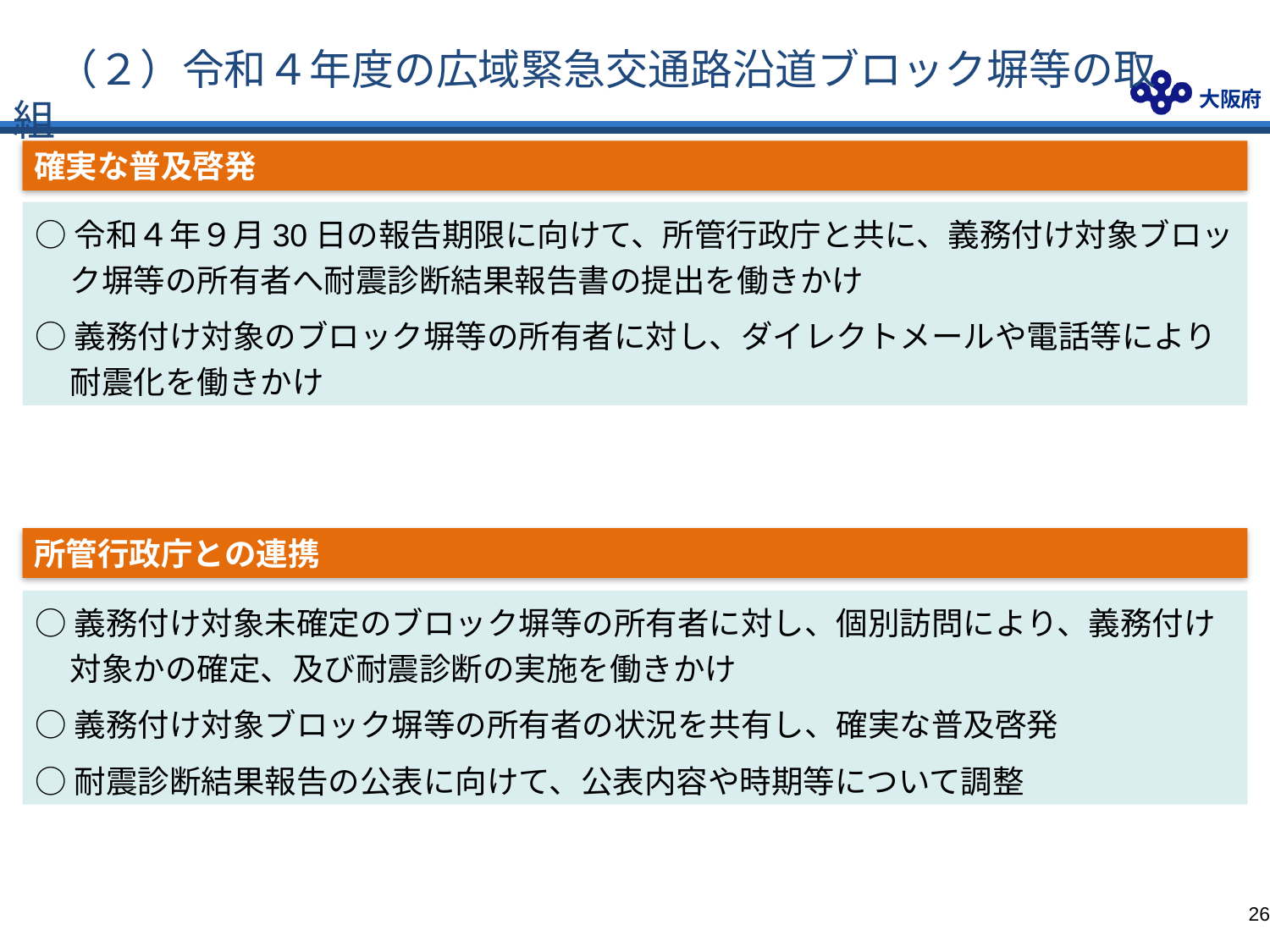

# （２）令和４年度の広域緊急交通路沿道ブロック塀等の取組
確実な普及啓発
○令和４年９月30日の報告期限に向けて、所管行政庁と共に、義務付け対象ブロック塀等の所有者へ耐震診断結果報告書の提出を働きかけ
○義務付け対象のブロック塀等の所有者に対し、ダイレクトメールや電話等により耐震化を働きかけ
所管行政庁との連携
○義務付け対象未確定のブロック塀等の所有者に対し、個別訪問により、義務付け対象かの確定、及び耐震診断の実施を働きかけ
○義務付け対象ブロック塀等の所有者の状況を共有し、確実な普及啓発
○耐震診断結果報告の公表に向けて、公表内容や時期等について調整
26